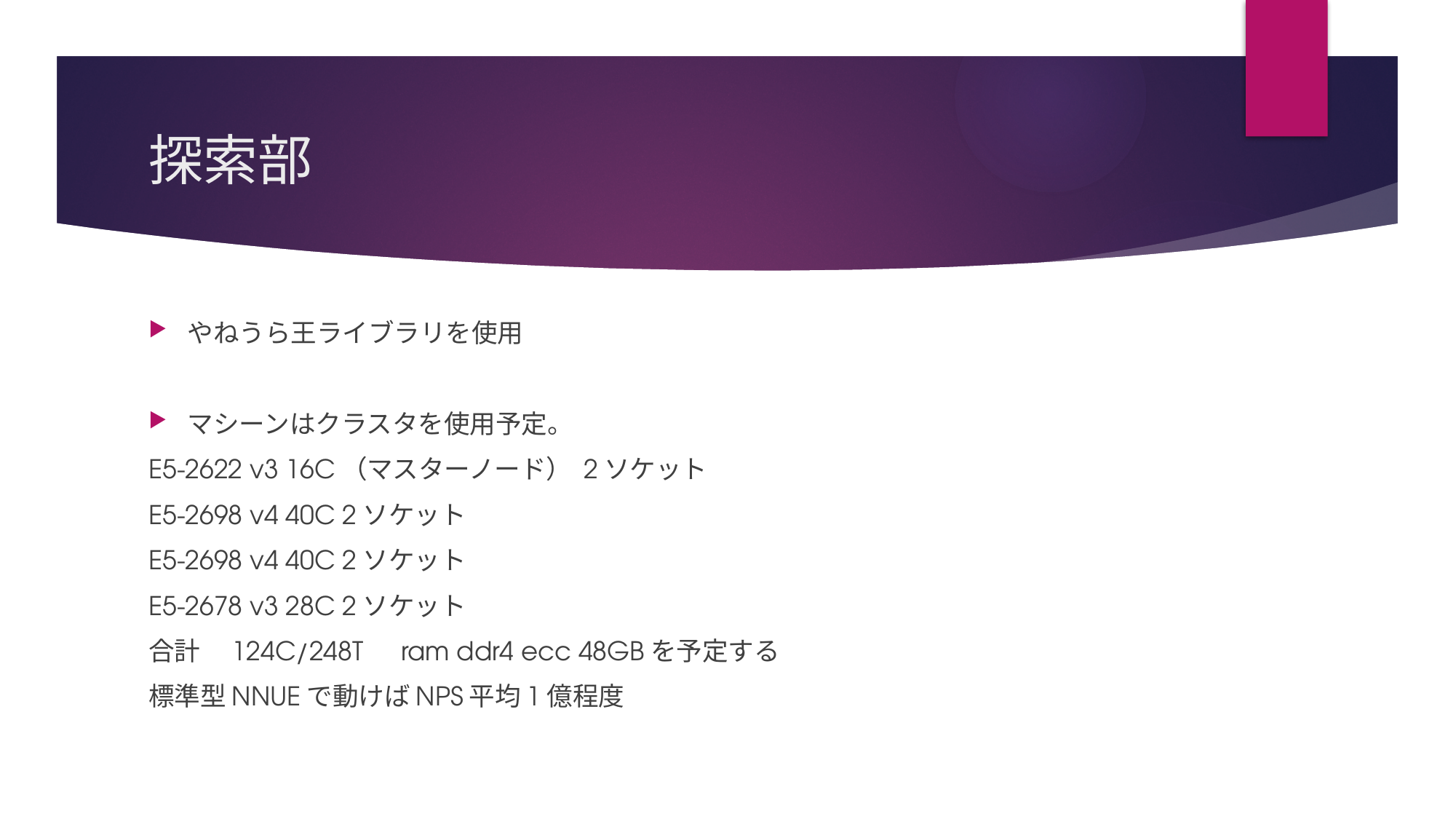

# 探索部
やねうら王ライブラリを使用

マシーンはクラスタを使用予定。
E5-2622 v3 16C（マスターノード） 2ソケット
E5-2698 v4 40C 2ソケット
E5-2698 v4 40C 2ソケット
E5-2678 v3 28C 2ソケット
合計　124C/248T　ram ddr4 ecc 48GBを予定する
標準型NNUEで動けばNPS平均1億程度